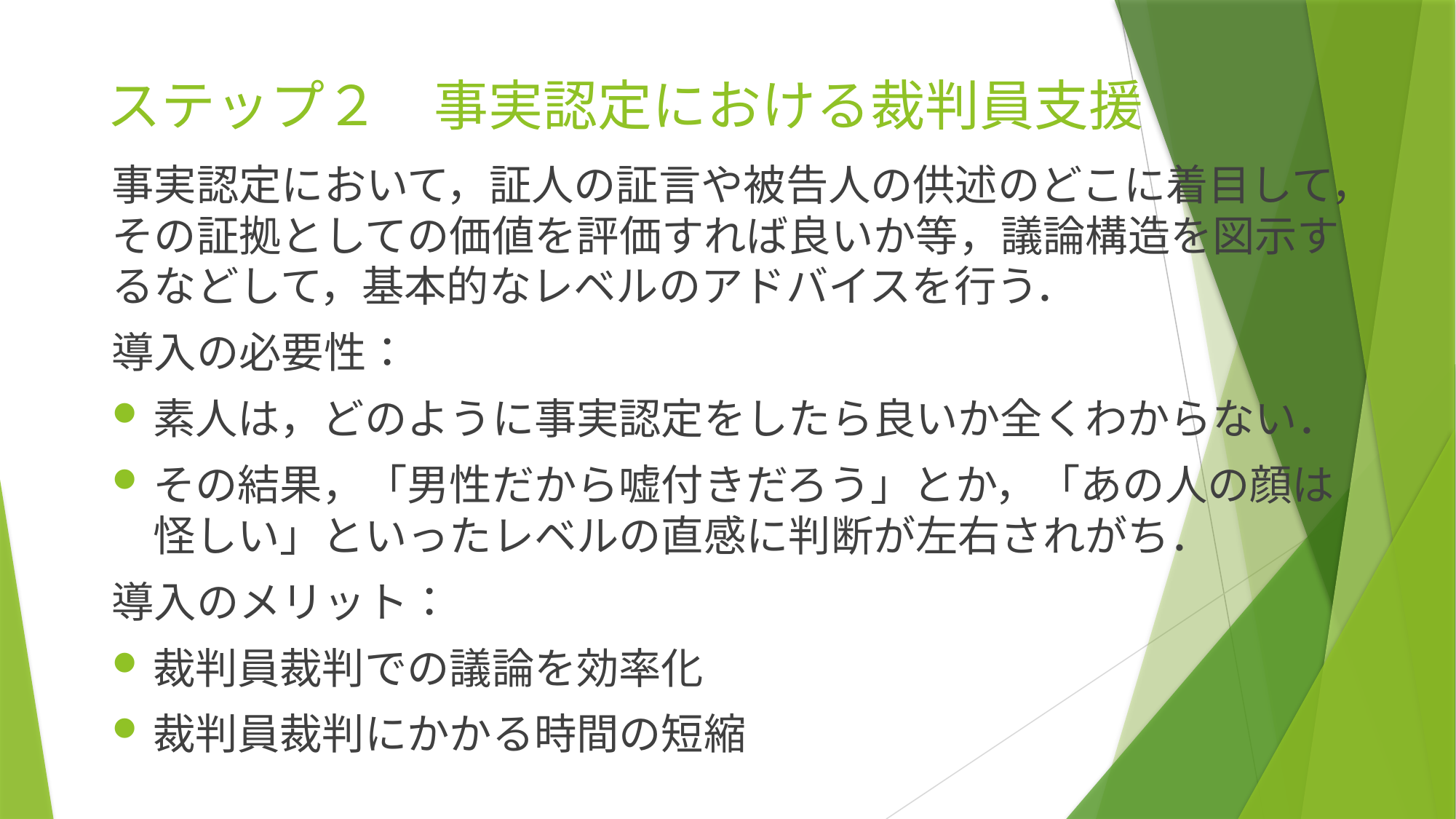

# ステップ２　事実認定における裁判員支援
事実認定において，証人の証言や被告人の供述のどこに着目して，その証拠としての価値を評価すれば良いか等，議論構造を図示するなどして，基本的なレベルのアドバイスを行う．
導入の必要性：
素人は，どのように事実認定をしたら良いか全くわからない．
その結果，「男性だから嘘付きだろう」とか，「あの人の顔は怪しい」といったレベルの直感に判断が左右されがち．
導入のメリット：
裁判員裁判での議論を効率化
裁判員裁判にかかる時間の短縮